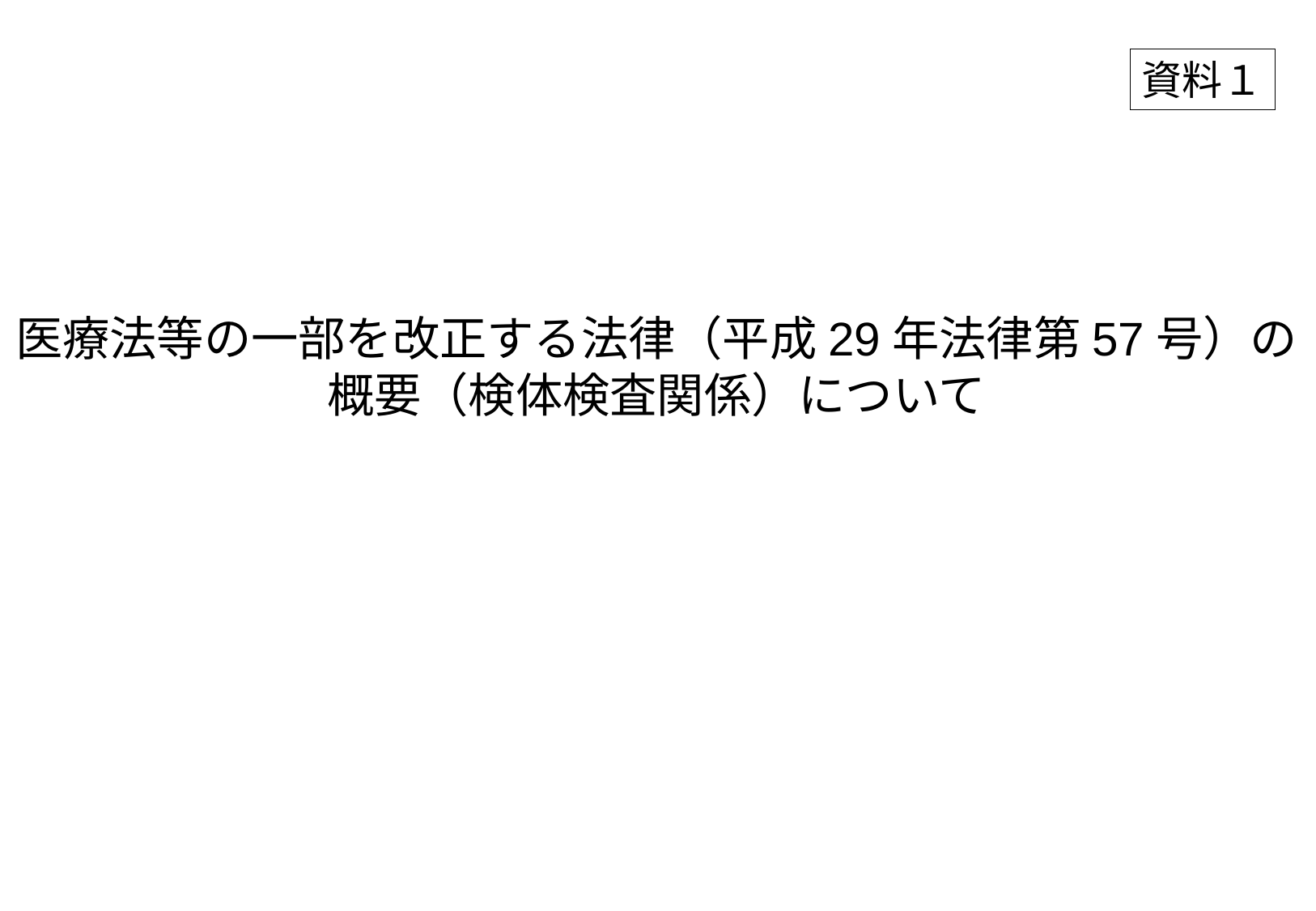

資料１
医療法等の一部を改正する法律（平成29年法律第57号）の
概要（検体検査関係）について